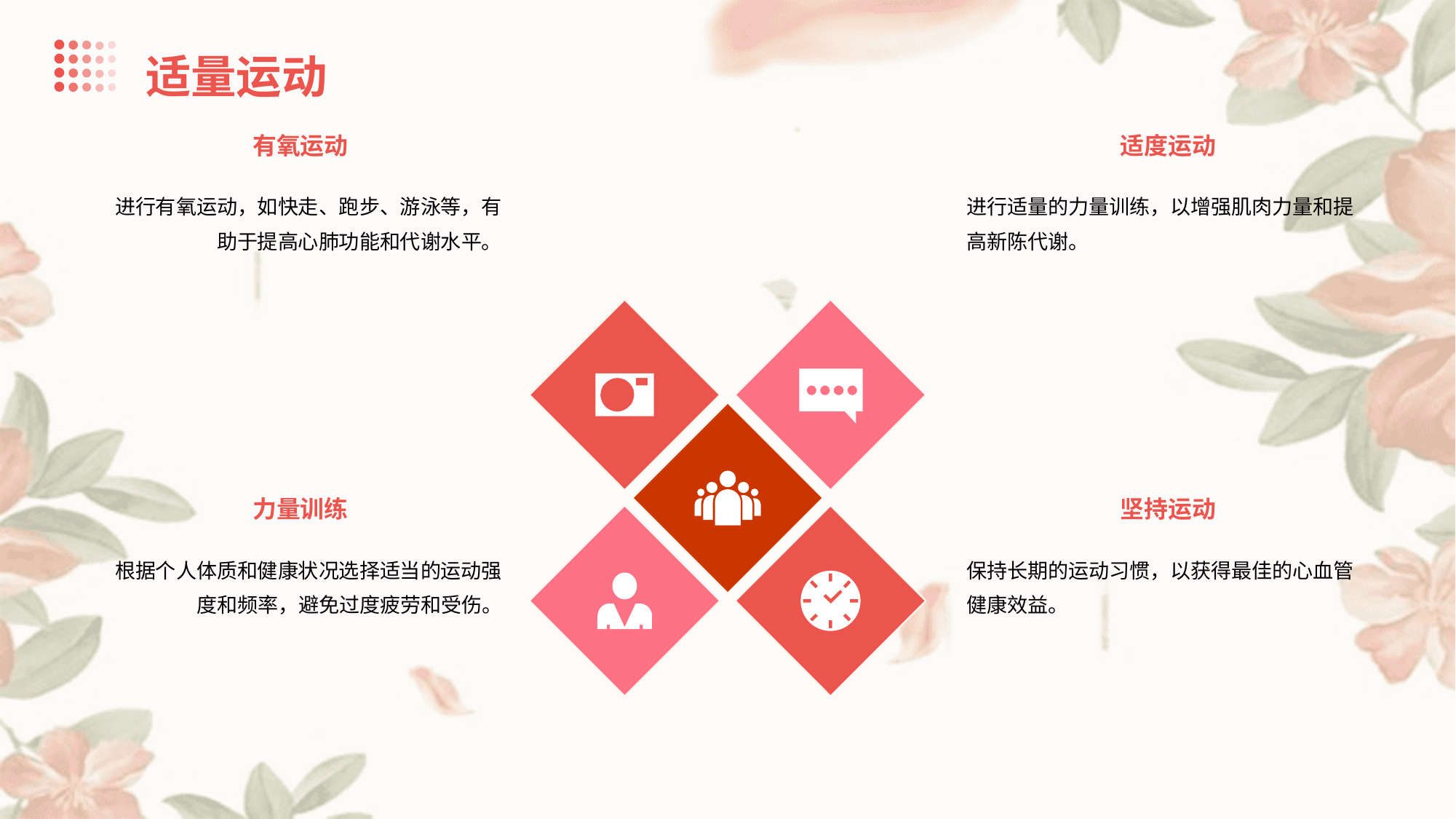

适量运动

有氧运动
适度运动
进行有氧运动，如快走、跑步、游泳等，有助于提高心肺功能和代谢水平。
进行适量的力量训练，以增强肌肉力量和提高新陈代谢。

力量训练
坚持运动

根据个人体质和健康状况选择适当的运动强度和频率，避免过度疲劳和受伤。
保持长期的运动习惯，以获得最佳的心血管健康效益。